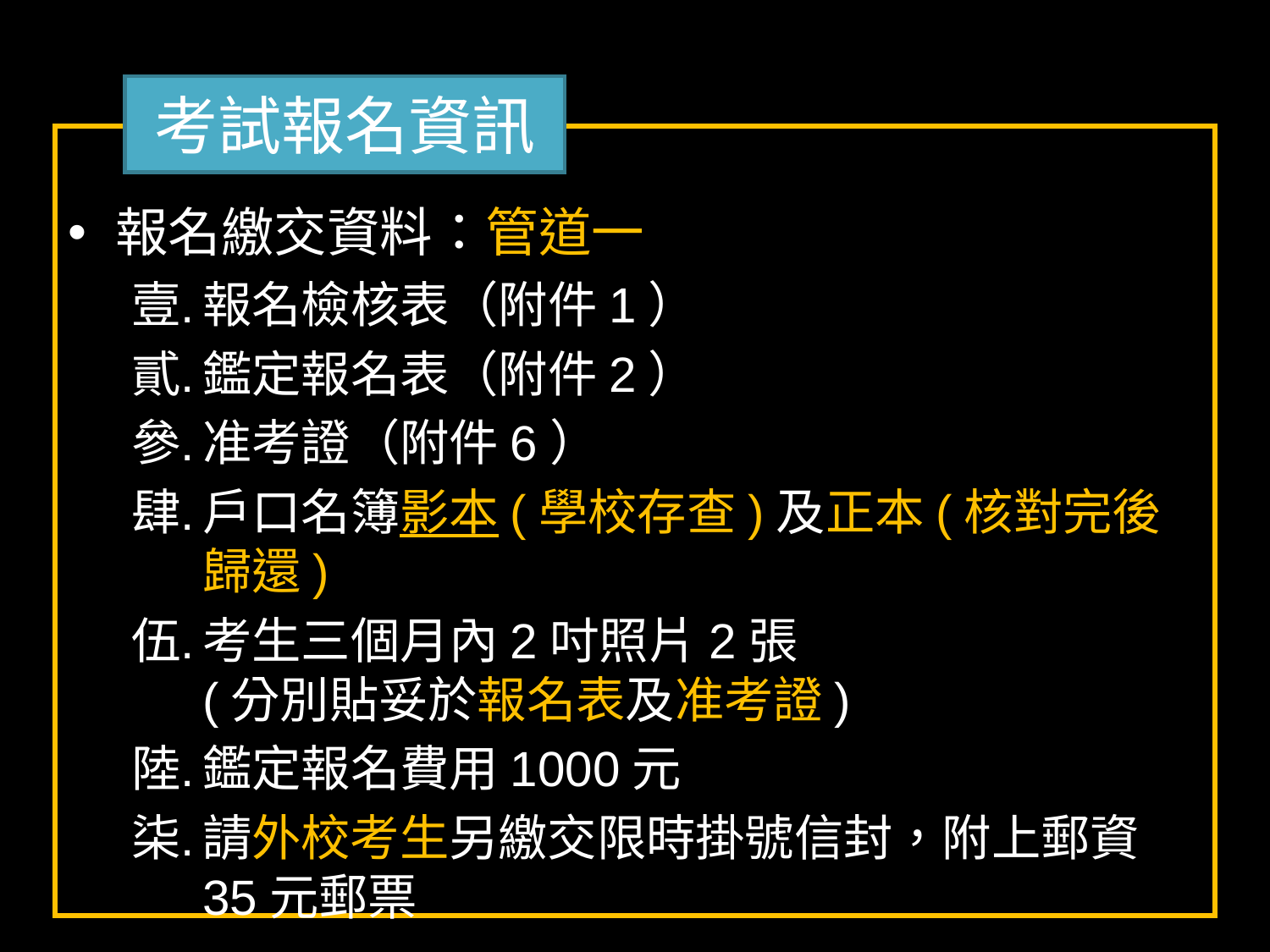

# 考試報名資訊

報名繳交資料：管道一
報名檢核表（附件1）
鑑定報名表（附件2）
准考證（附件6）
戶口名簿影本(學校存查)及正本(核對完後歸還)
考生三個月內2吋照片2張
(分別貼妥於報名表及准考證)
鑑定報名費用1000元
請外校考生另繳交限時掛號信封，附上郵資35元郵票